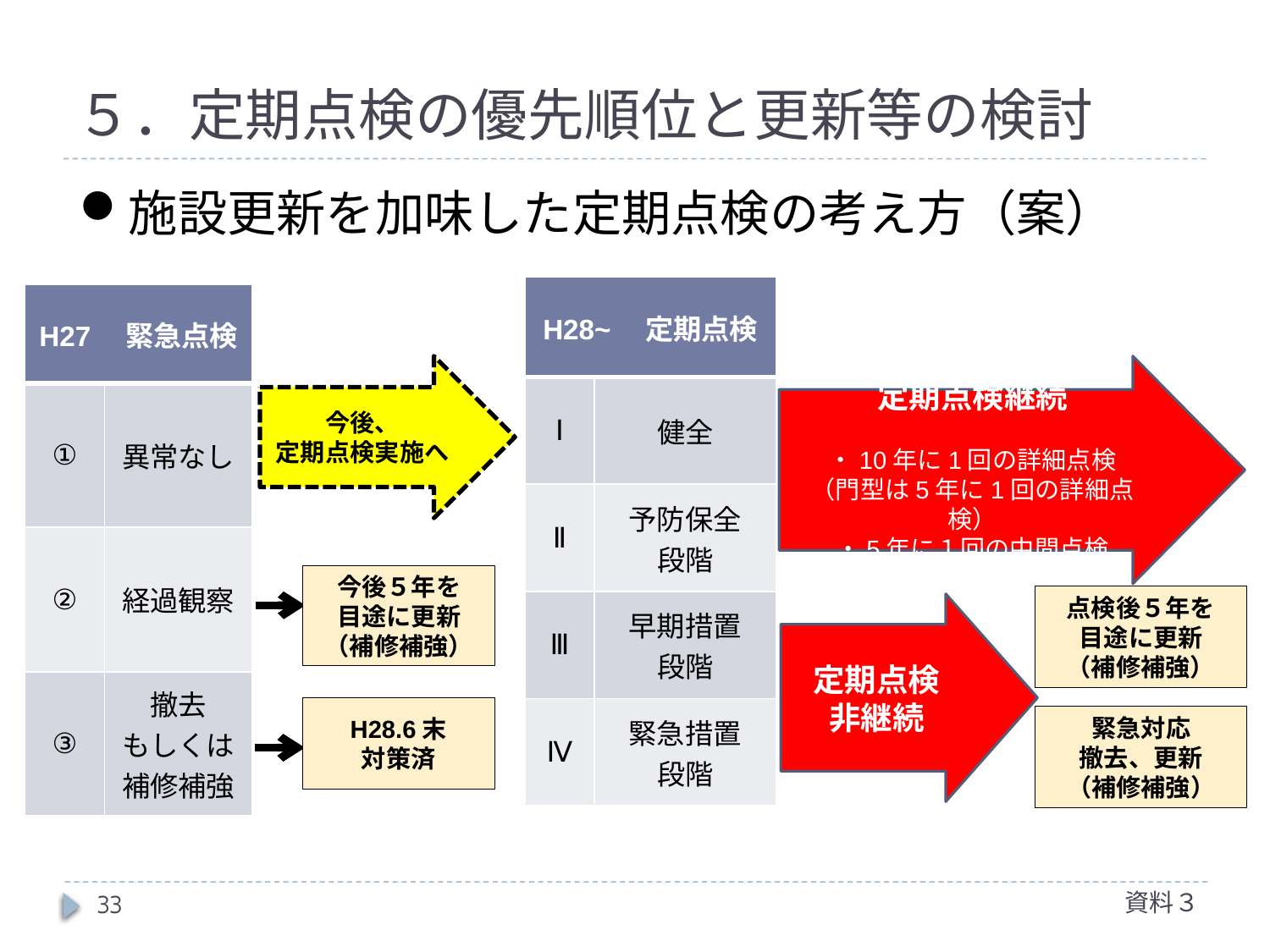

# ５．定期点検の優先順位と更新等の検討
施設更新を加味した定期点検の考え方（案）
| H28~　定期点検 |  |
| --- | --- |
| Ⅰ | 健全 |
| Ⅱ | 予防保全 段階 |
| Ⅲ | 早期措置 段階 |
| Ⅳ | 緊急措置 段階 |
| H27　緊急点検 |  |
| --- | --- |
| ① | 異常なし |
| ② | 経過観察 |
| ③ | 撤去 もしくは 補修補強 |
今後、
定期点検実施へ
定期点検継続

・10年に1回の詳細点検
（門型は5年に1回の詳細点検）
・5年に１回の中間点検
今後５年を
目途に更新
（補修補強）
点検後５年を
目途に更新
（補修補強）
定期点検
非継続
H28.6末
対策済
緊急対応
撤去、更新
（補修補強）
資料３
33